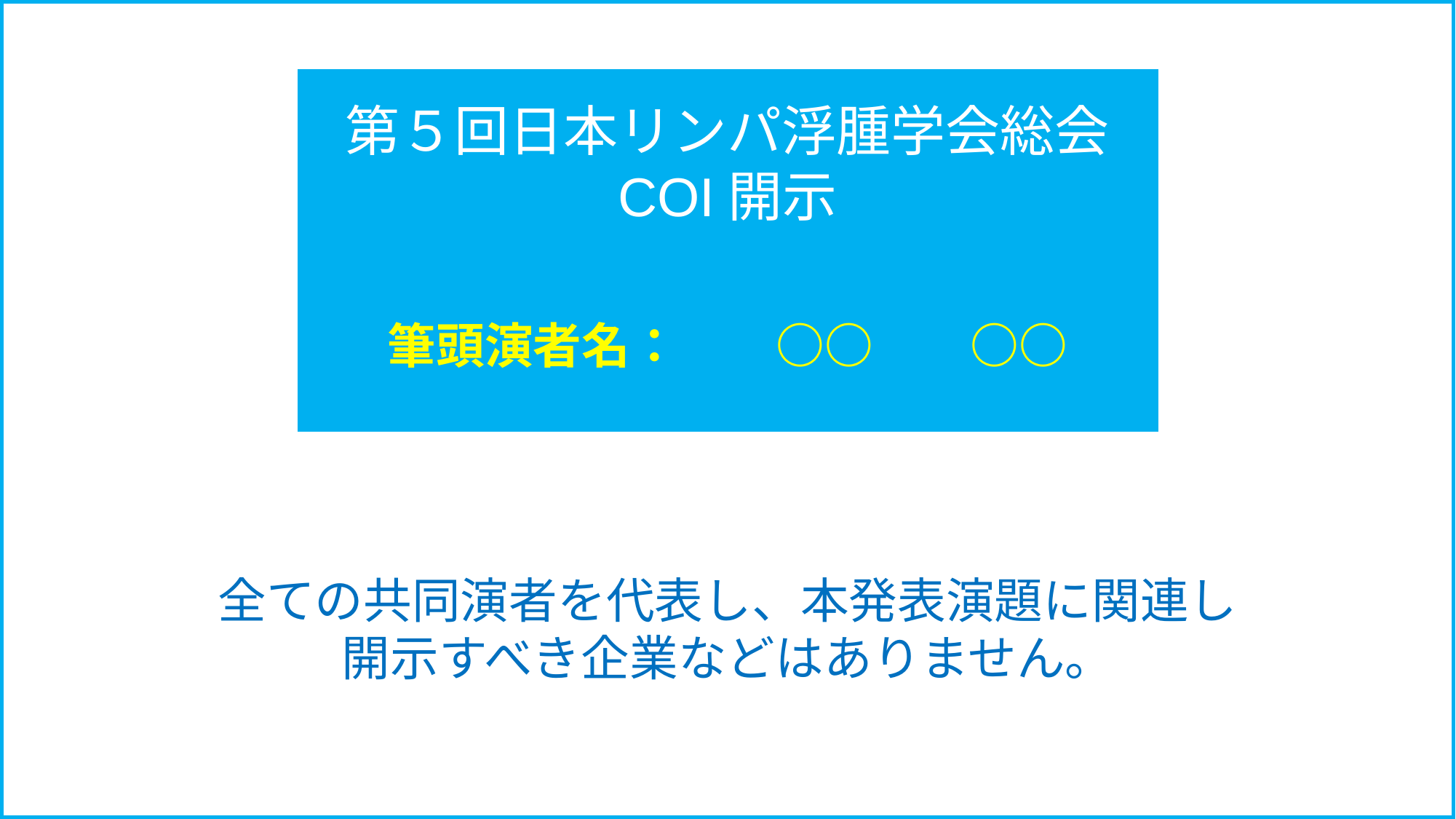

第５回日本リンパ浮腫学会総会
COI開示
筆頭演者名：　　○○　　○○
全ての共同演者を代表し、本発表演題に関連し
開示すべき企業などはありません。